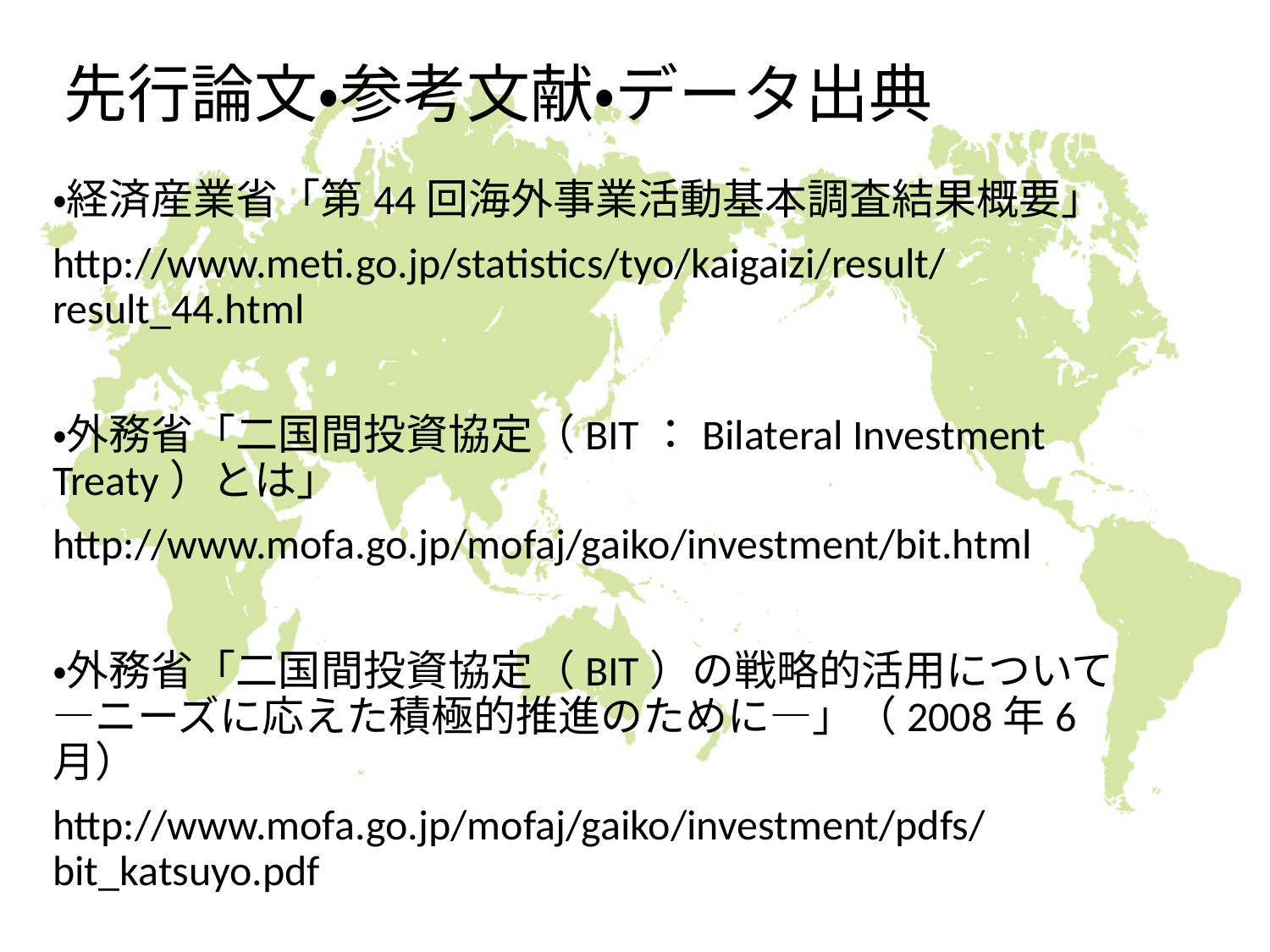

# 先行論文・参考文献・データ出典
・経済産業省「第44回海外事業活動基本調査結果概要」
http://www.meti.go.jp/statistics/tyo/kaigaizi/result/result_44.html

・外務省「二国間投資協定（BIT：Bilateral Investment Treaty）とは」
http://www.mofa.go.jp/mofaj/gaiko/investment/bit.html

・外務省「二国間投資協定（BIT）の戦略的活用について―ニーズに応えた積極的推進のために―」（2008年6月）
http://www.mofa.go.jp/mofaj/gaiko/investment/pdfs/bit_katsuyo.pdf